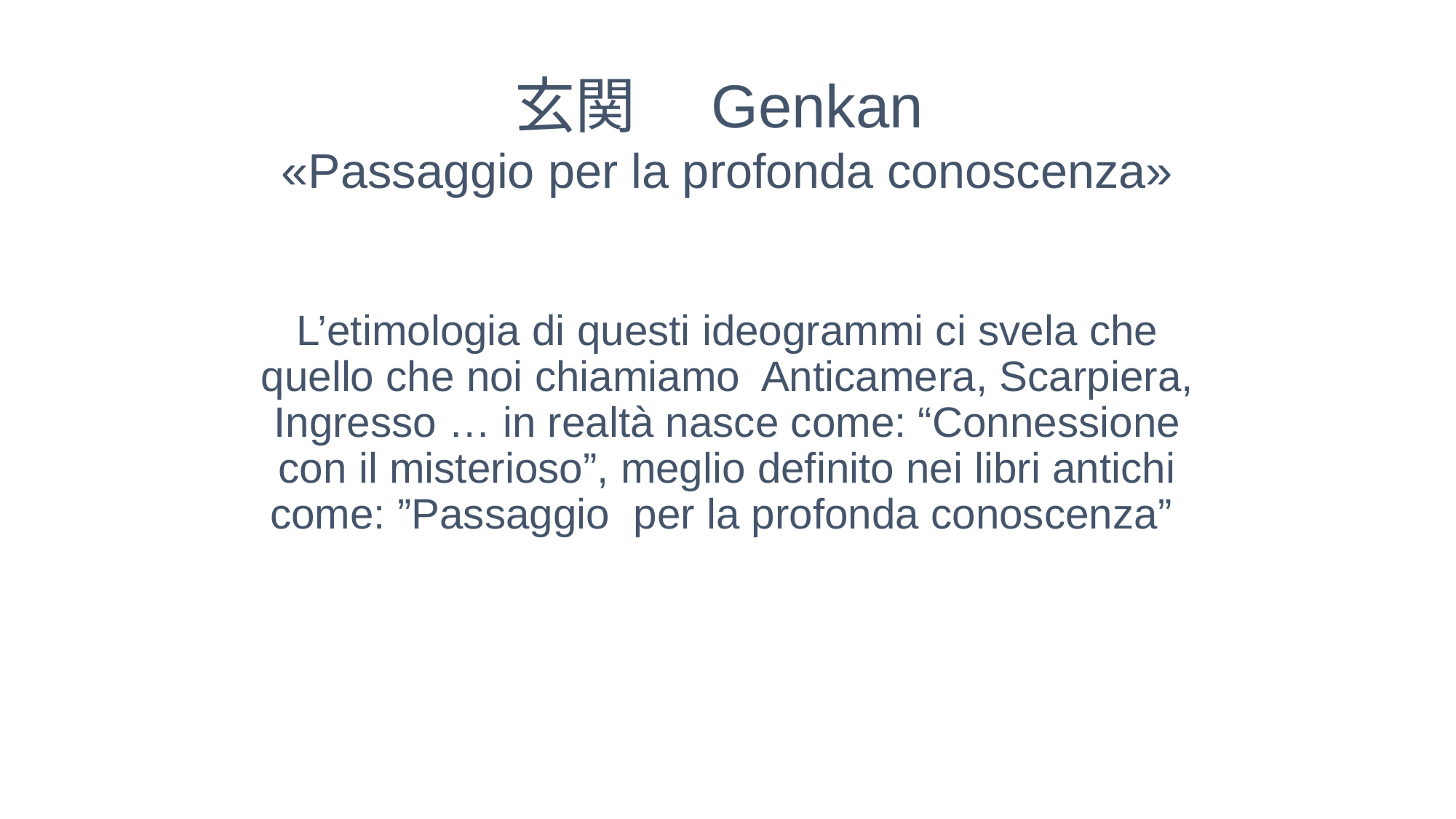

玄関　Genkan
«Passaggio per la profonda conoscenza»

L’etimologia di questi ideogrammi ci svela che quello che noi chiamiamo  Anticamera, Scarpiera, Ingresso … in realtà nasce come: “Connessione con il misterioso”, meglio definito nei libri antichi come: ”Passaggio  per la profonda conoscenza”

Come mai? Da dove deriva questa definizione? Un salto nel passato.